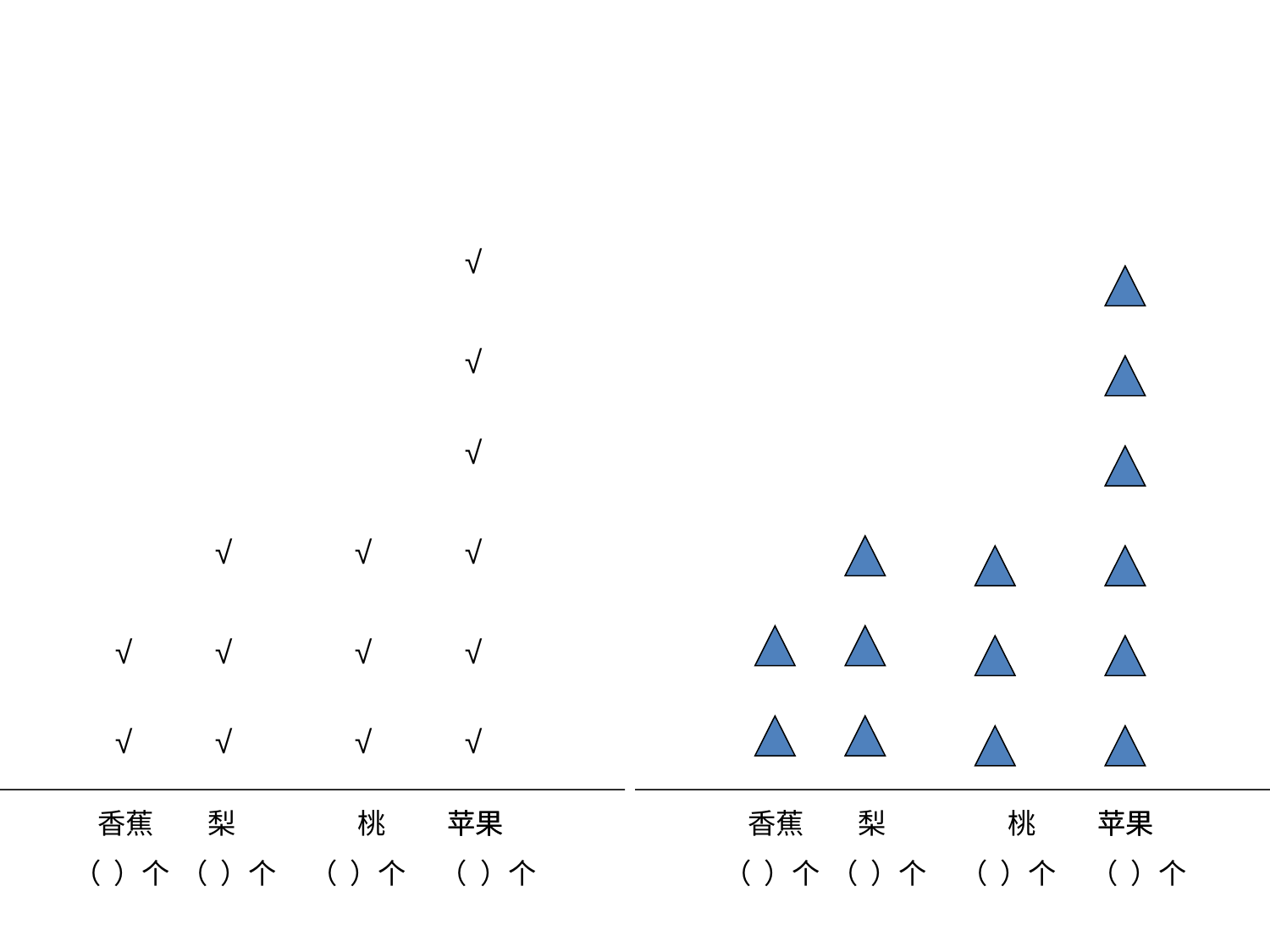

√

√

√

√
√
√

√
√
√
√

√
√
√
√

香蕉
梨
桃
苹果
苹果
香蕉
梨
桃
苹果
苹果
（  ）个
（  ）个
（  ）个
（  ）个
（  ）个
（  ）个
（  ）个
（  ）个